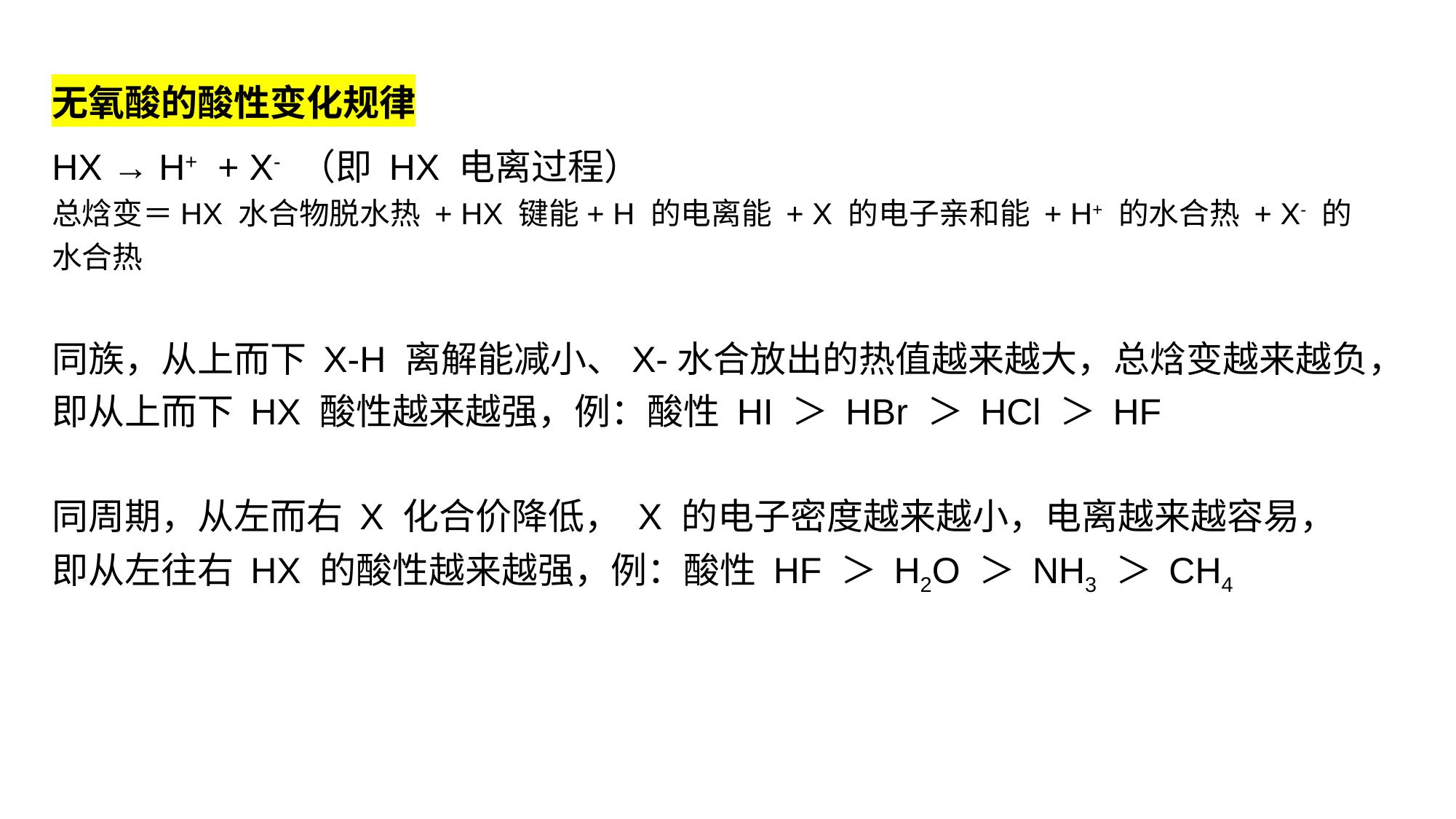

无氧酸的酸性变化规律
HX → H+  + X- （即 HX 电离过程）
总焓变＝HX 水合物脱水热 + HX 键能+ H 的电离能 + X 的电子亲和能 + H+ 的水合热 + X- 的水合热

同族，从上而下 X-H 离解能减小、X-水合放出的热值越来越大，总焓变越来越负，即从上而下 HX 酸性越来越强，例：酸性 HI ＞ HBr ＞ HCl ＞ HF

同周期，从左而右 X 化合价降低， X 的电子密度越来越小，电离越来越容易，
即从左往右 HX 的酸性越来越强，例：酸性 HF ＞ H2O ＞ NH3 ＞ CH4